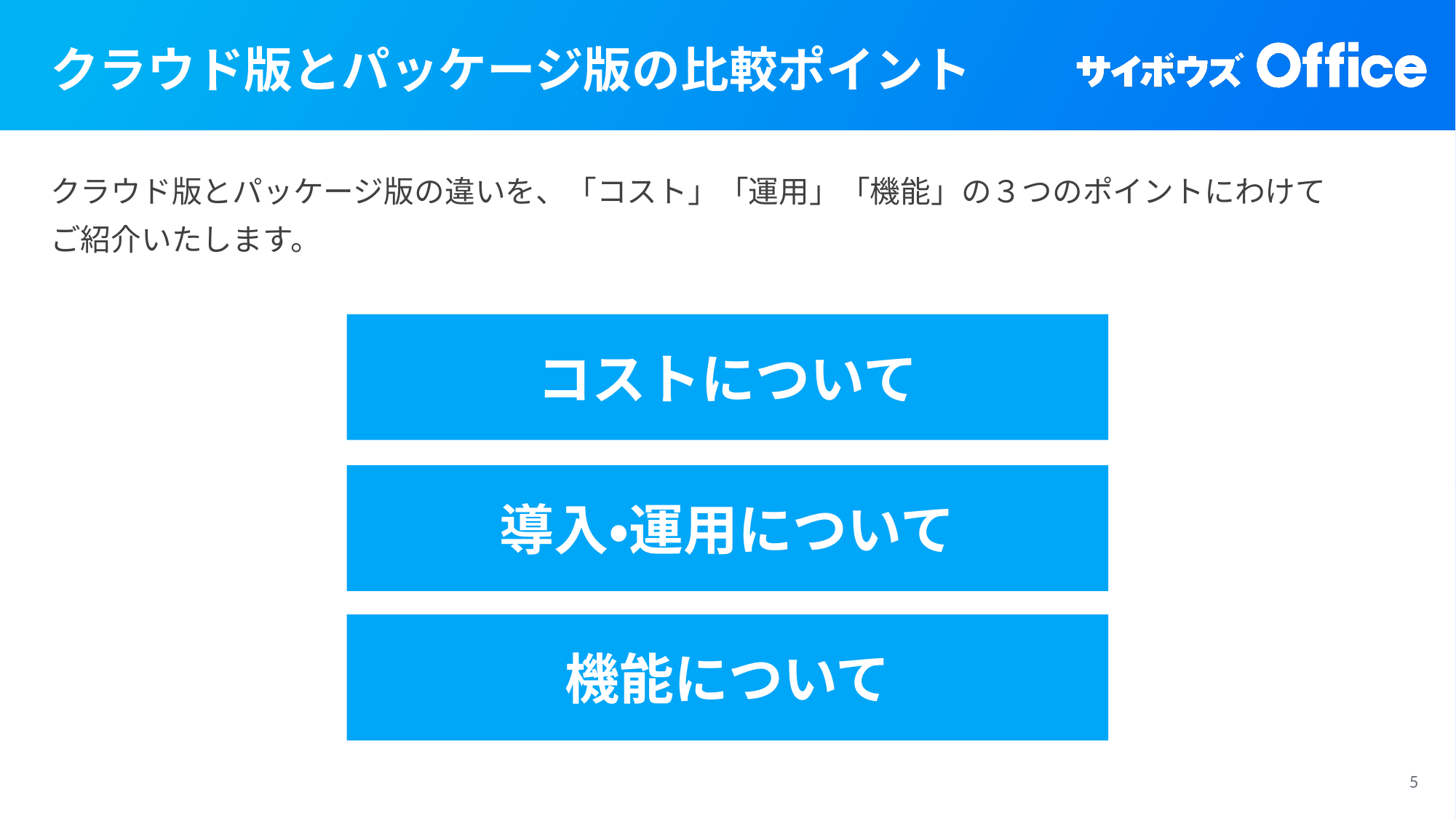

# クラウド版とパッケージ版の比較ポイント
クラウド版とパッケージ版の違いを、「コスト」「運用」「機能」の３つのポイントにわけて
ご紹介いたします。
コストについて
導入・運用について
機能について
5